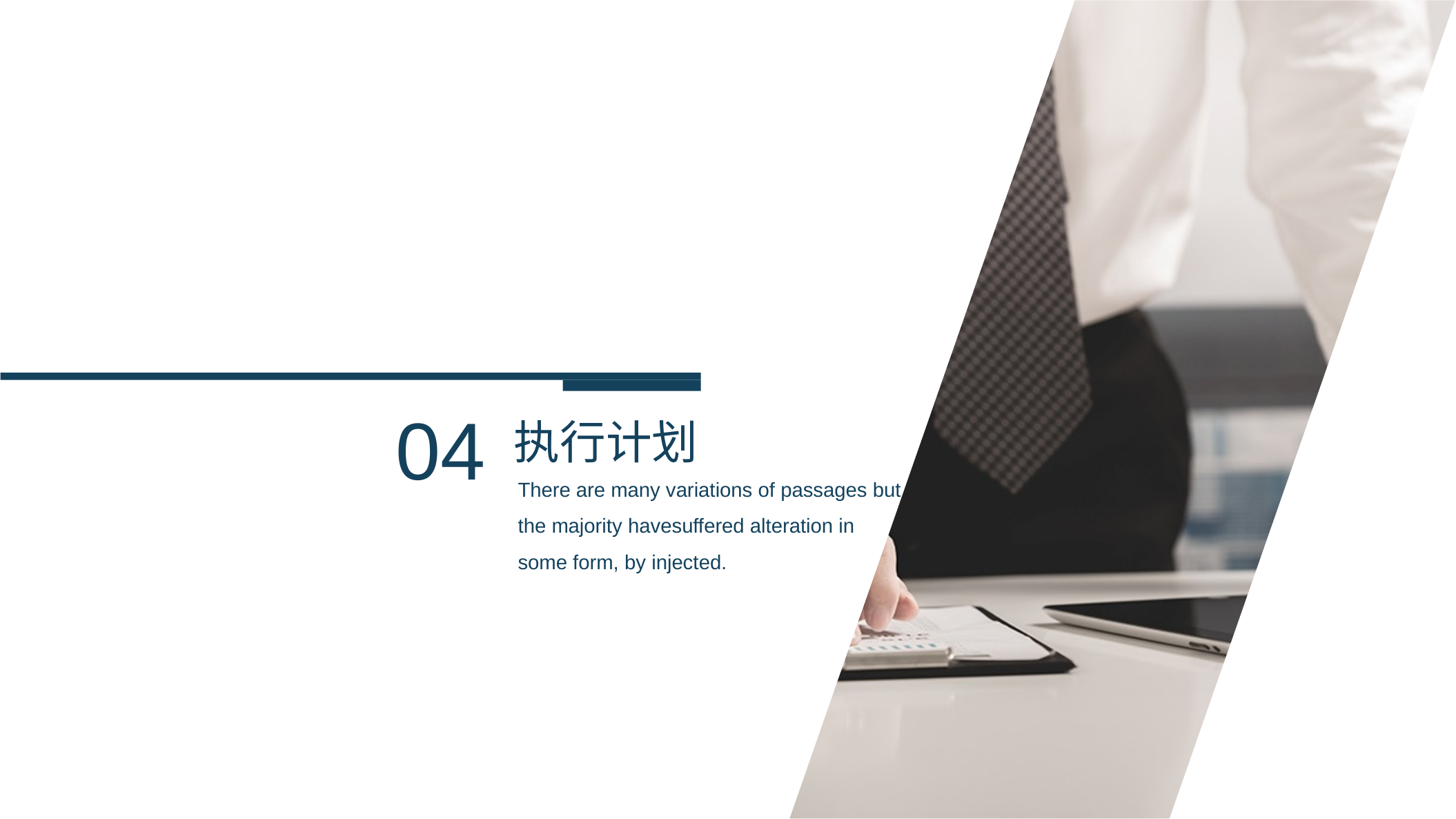

04
执行计划
There are many variations of passages but the majority havesuffered alteration in some form, by injected.